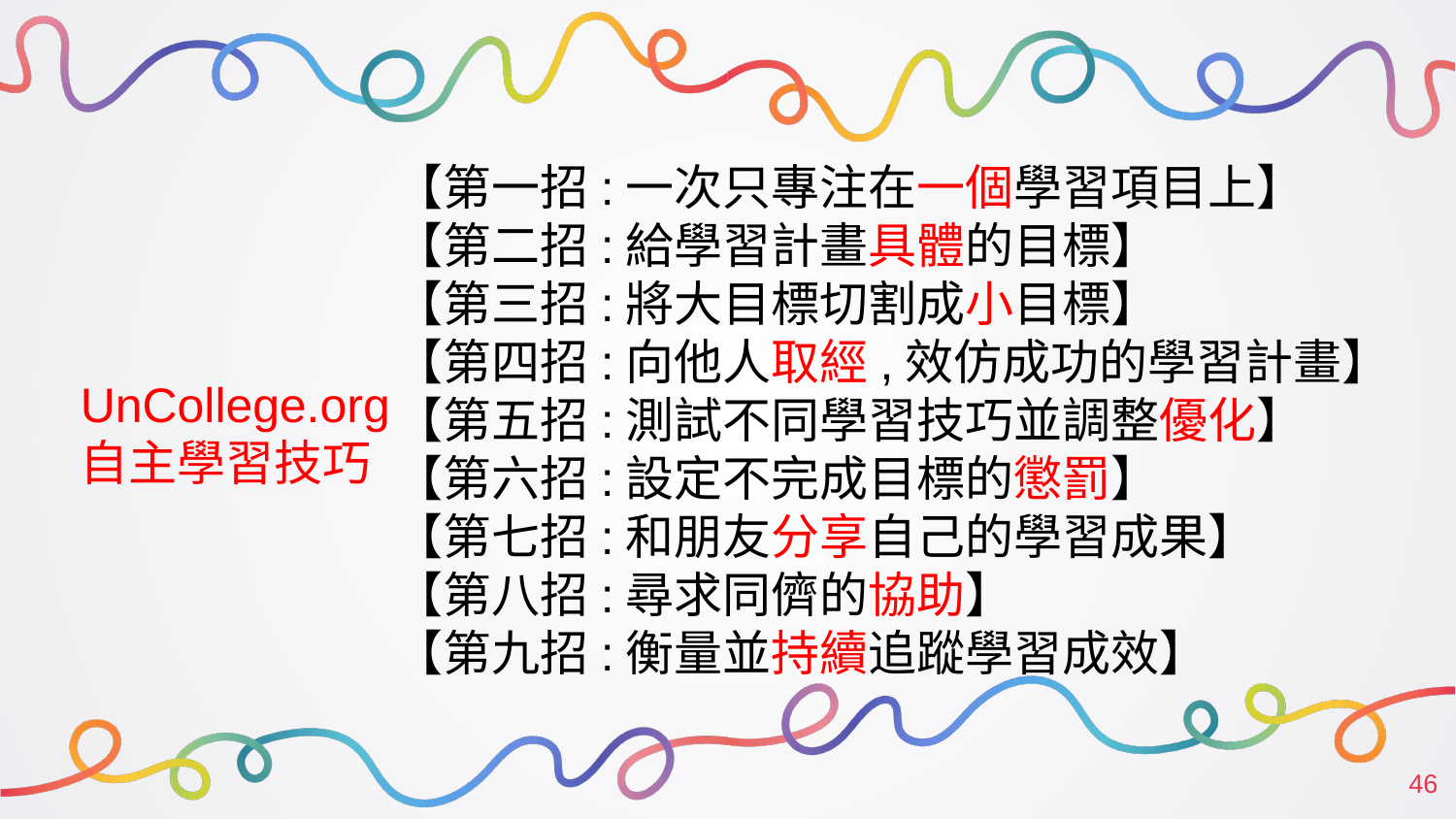

【第一招:一次只專注在一個學習項目上】
【第二招:給學習計畫具體的目標】
【第三招:將大目標切割成小目標】
【第四招:向他人取經,效仿成功的學習計畫】
【第五招:測試不同學習技巧並調整優化】
【第六招:設定不完成目標的懲罰】
【第七招:和朋友分享自己的學習成果】
【第八招:尋求同儕的協助】
【第九招:衡量並持續追蹤學習成效】
UnCollege.org
自主學習技巧
46